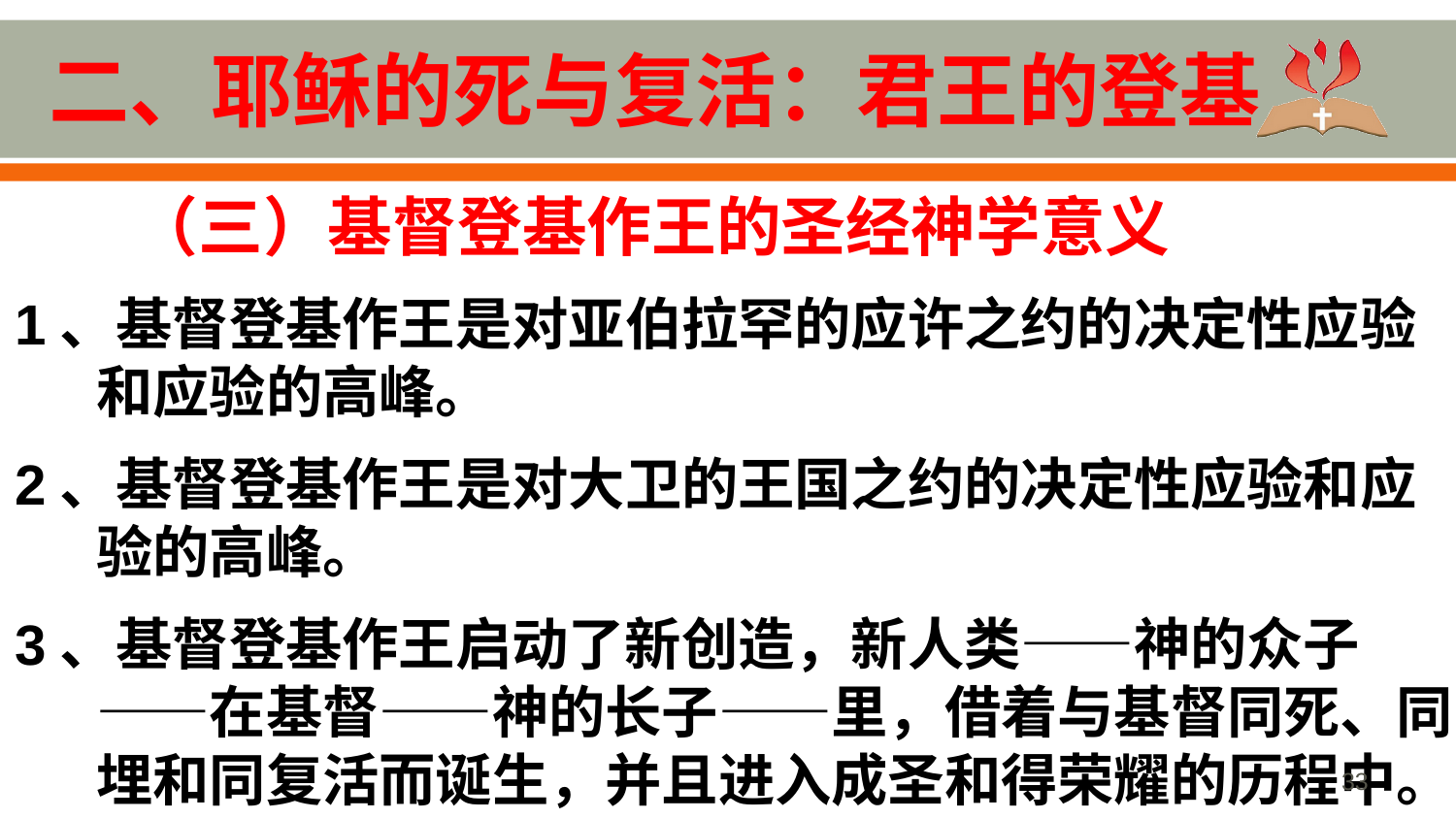

# 二、耶稣的死与复活：君王的登基
       （三）基督登基作王的圣经神学意义
1、基督登基作王是对亚伯拉罕的应许之约的决定性应验和应验的高峰。
2、基督登基作王是对大卫的王国之约的决定性应验和应验的高峰。
3、基督登基作王启动了新创造，新人类——神的众子——在基督——神的长子——里，借着与基督同死、同埋和同复活而诞生，并且进入成圣和得荣耀的历程中。

33